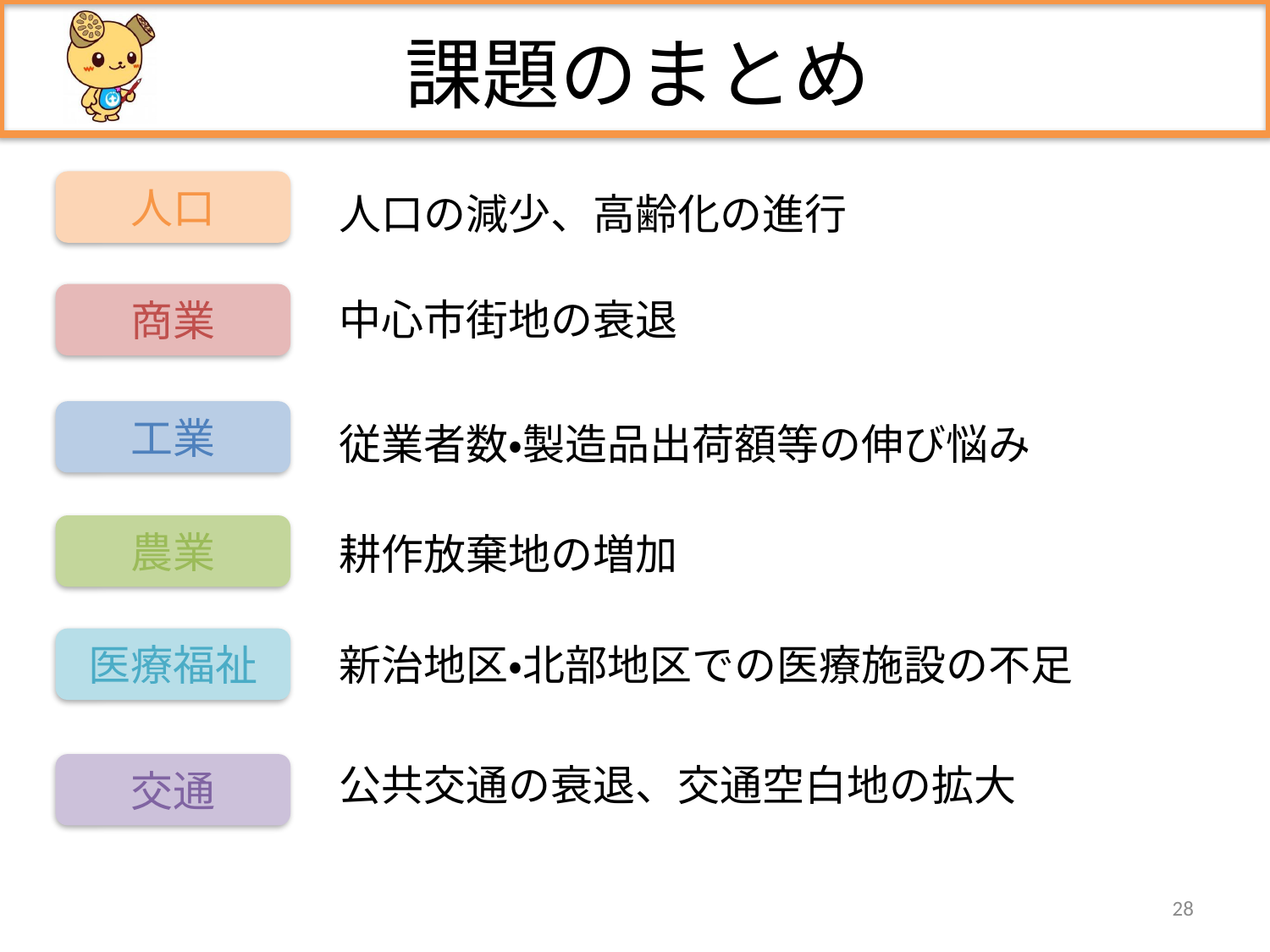

# 課題のまとめ
人口
人口の減少、高齢化の進行
商業
中心市街地の衰退
工業
従業者数・製造品出荷額等の伸び悩み
農業
耕作放棄地の増加
医療福祉
新治地区・北部地区での医療施設の不足
公共交通の衰退、交通空白地の拡大
交通
28